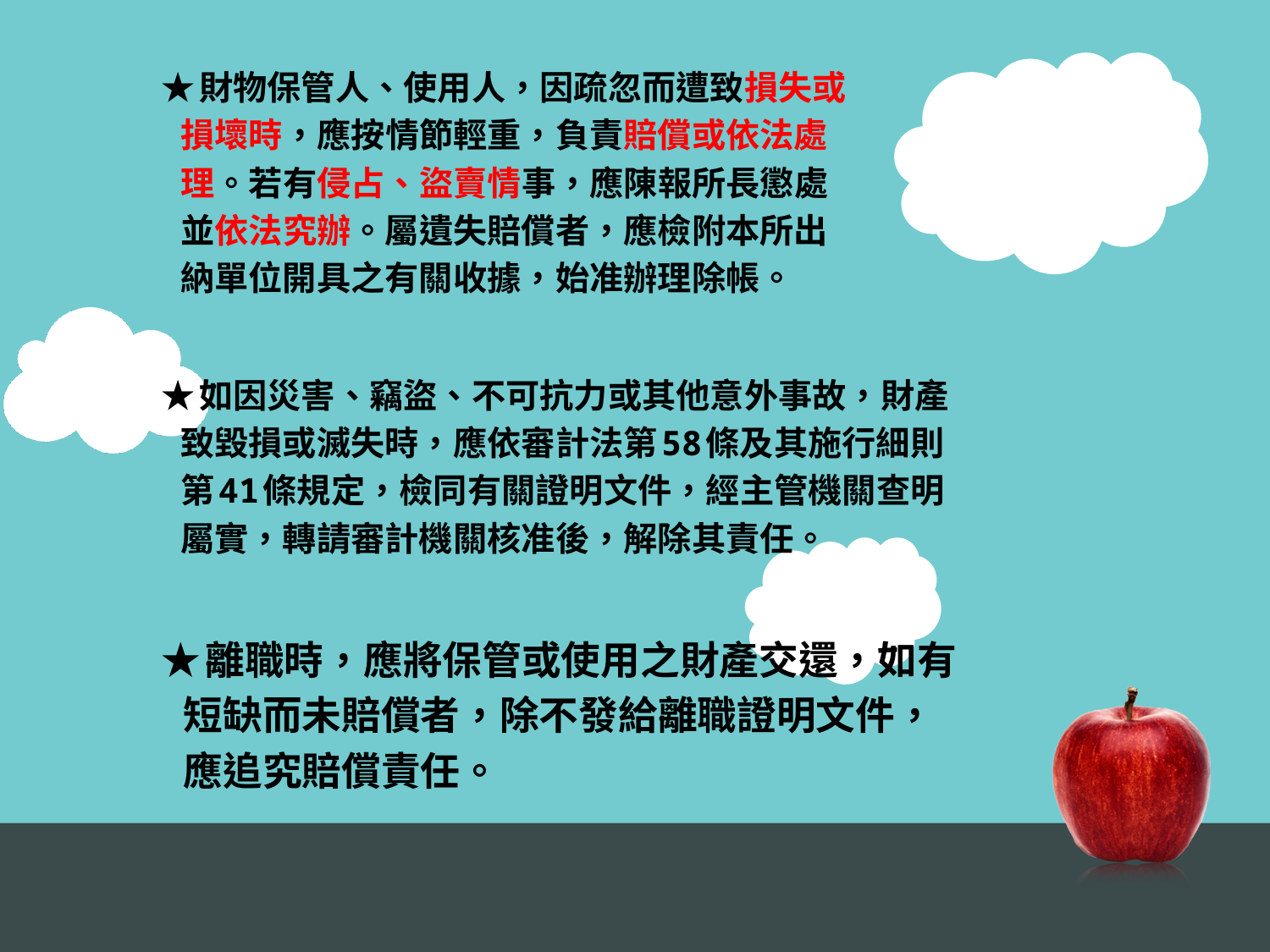

★財物保管人、使用人，因疏忽而遭致損失或
  損壞時，應按情節輕重，負責賠償或依法處
  理。若有侵占、盜賣情事，應陳報所長懲處
  並依法究辦。屬遺失賠償者，應檢附本所出
  納單位開具之有關收據，始准辦理除帳。

★如因災害、竊盜、不可抗力或其他意外事故，財產
  致毀損或滅失時，應依審計法第58條及其施行細則
  第41條規定，檢同有關證明文件，經主管機關查明
  屬實，轉請審計機關核准後，解除其責任。

★離職時，應將保管或使用之財產交還，如有
  短缺而未賠償者，除不發給離職證明文件，
  應追究賠償責任。